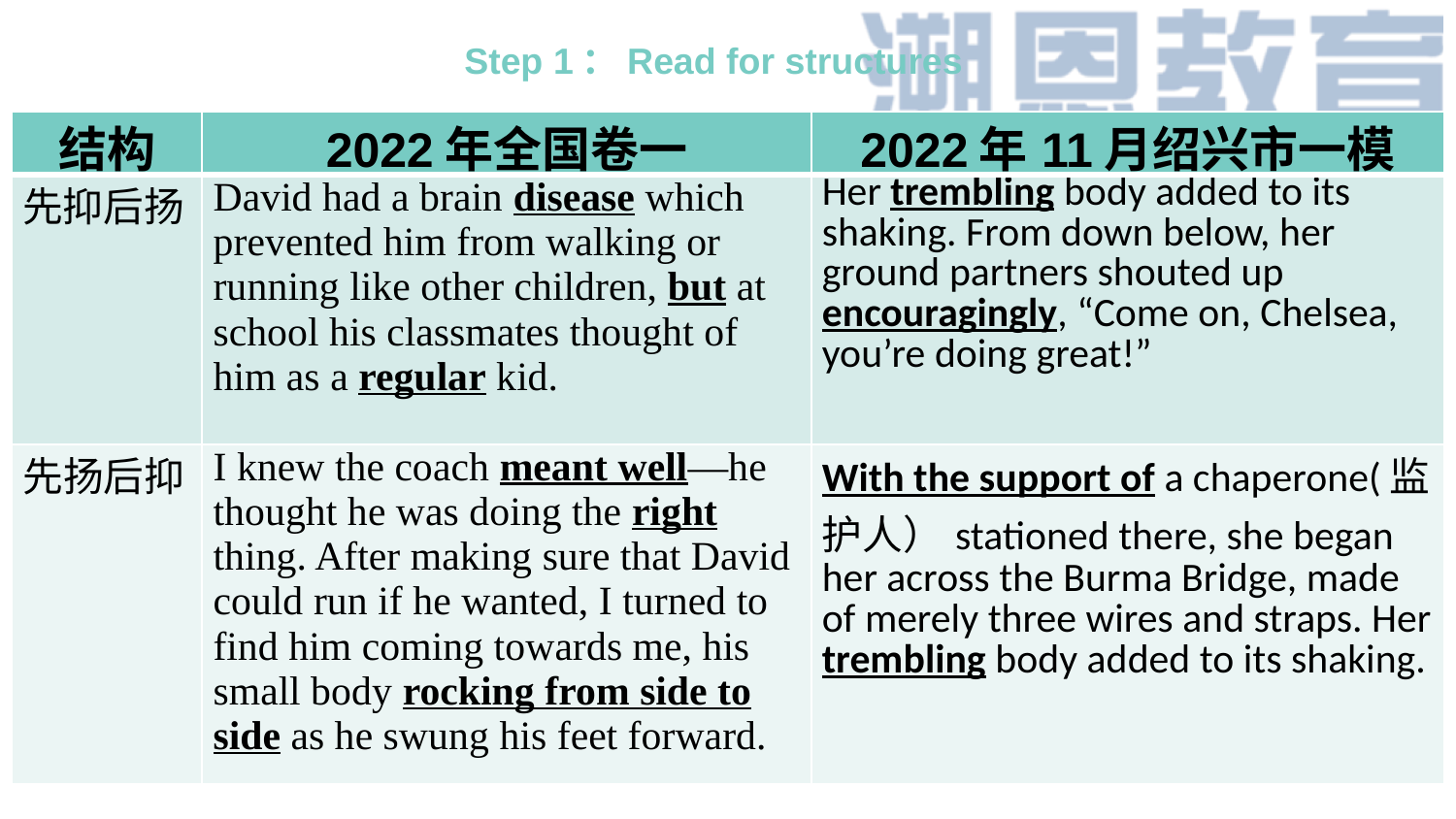

Step 1：Read for structures
| 结构 | 2022年全国卷一 | 2022年11月绍兴市一模 |
| --- | --- | --- |
| 先抑后扬 | David had a brain disease which prevented him from walking or running like other children, but at school his classmates thought of him as a regular kid. | Her trembling body added to its shaking. From down below, her ground partners shouted up encouragingly, “Come on, Chelsea, you’re doing great!” |
| 先扬后抑 | I knew the coach meant well—he thought he was doing the right thing. After making sure that David could run if he wanted, I turned to find him coming towards me, his small body rocking from side to side as he swung his feet forward. | With the support of a chaperone(监护人）stationed there, she began her across the Burma Bridge, made of merely three wires and straps. Her trembling body added to its shaking. |